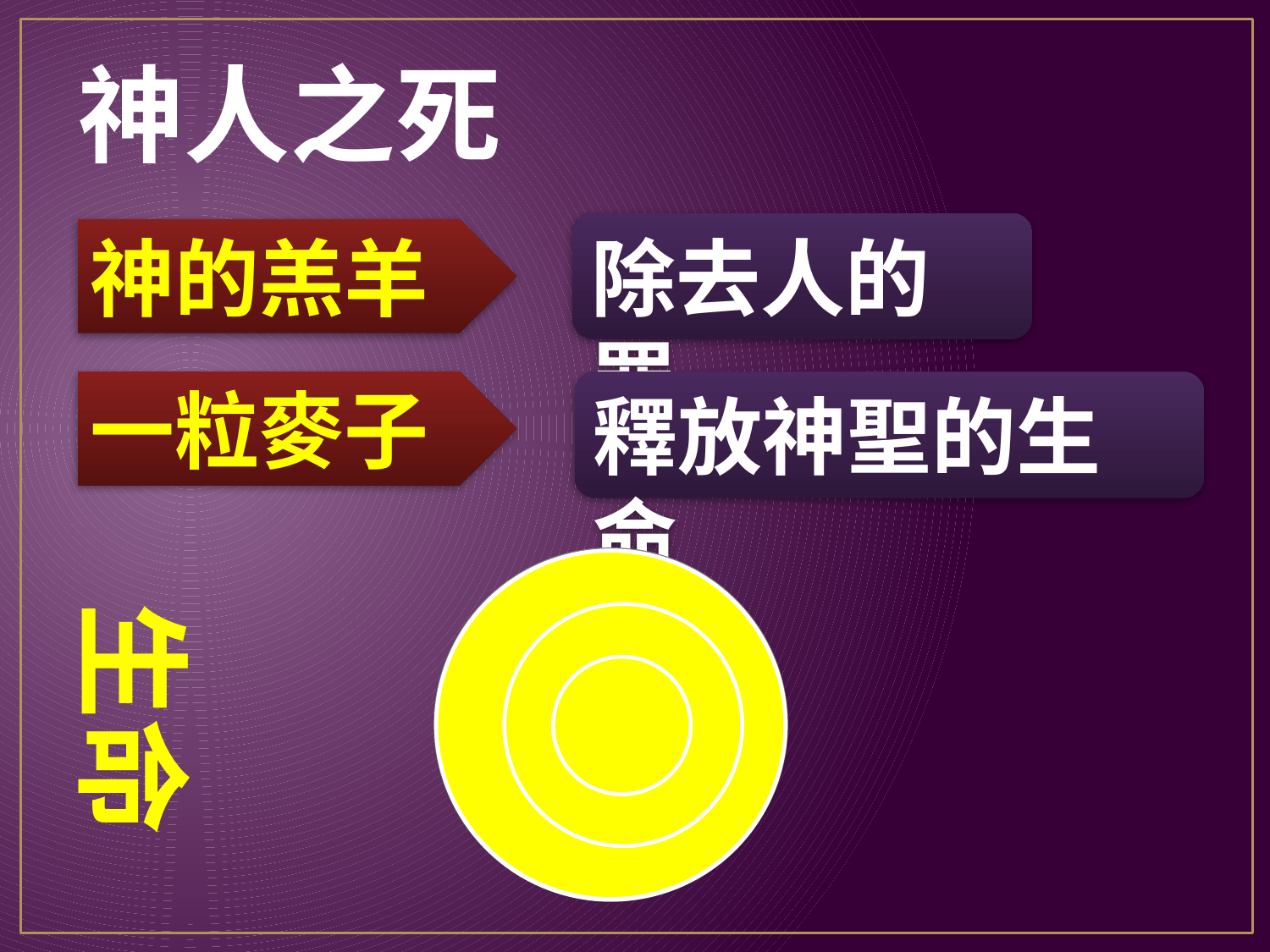

神人之死
除去人的罪
神的羔羊
一粒麥子
釋放神聖的生命
罪

生命